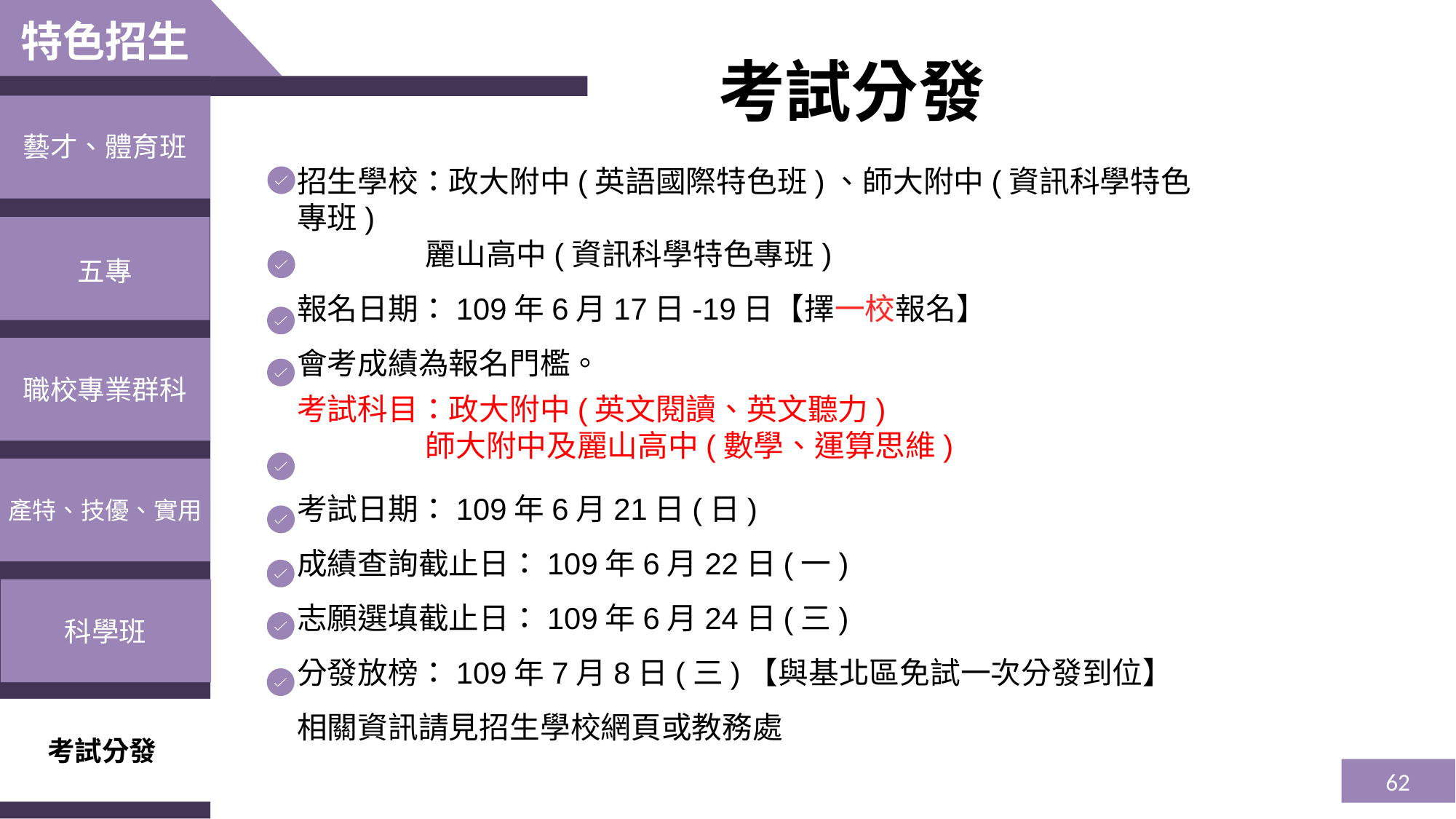

特色招生

考試分發

藝才、體育班
招生學校：政大附中(英語國際特色班)、師大附中(資訊科學特色專班)
                  麗山高中(資訊科學特色專班)
報名日期：109年6月17日-19日【擇一校報名】
會考成績為報名門檻。
考試科目：政大附中(英文閱讀、英文聽力)
                  師大附中及麗山高中(數學、運算思維)
考試日期：109年6月21日(日)
成績查詢截止日：109年6月22日(一)
志願選填截止日：109年6月24日(三)
分發放榜：109年7月8日(三)【與基北區免試一次分發到位】
相關資訊請見招生學校網頁或教務處

五專

職校專業群科

產特、技優、實用

科學班

考試分發

62